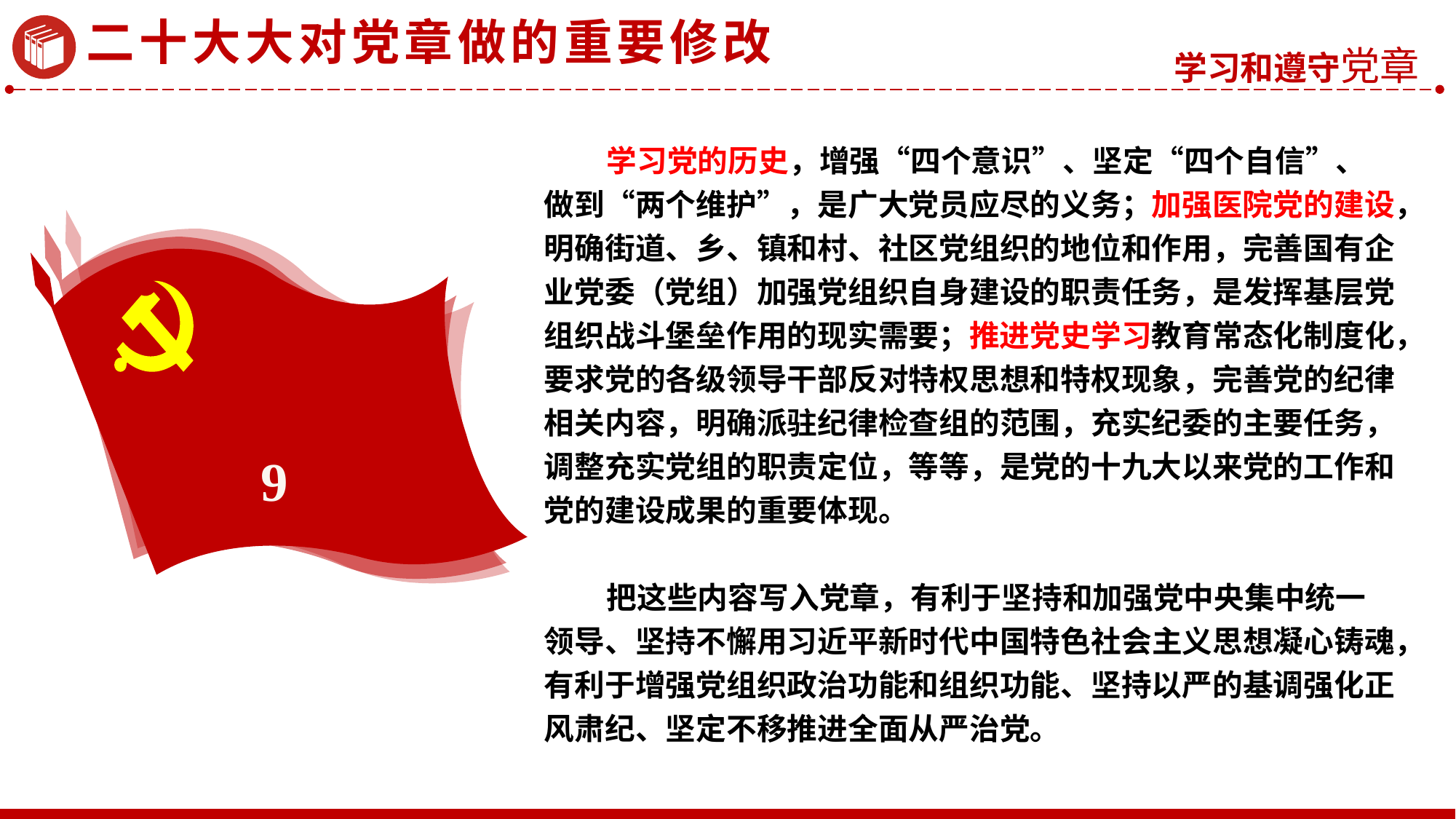

二十大大对党章做的重要修改
        学习党的历史，增强“四个意识”、坚定“四个自信”、做到“两个维护”，是广大党员应尽的义务；加强医院党的建设，明确街道、乡、镇和村、社区党组织的地位和作用，完善国有企业党委（党组）加强党组织自身建设的职责任务，是发挥基层党组织战斗堡垒作用的现实需要；推进党史学习教育常态化制度化，要求党的各级领导干部反对特权思想和特权现象，完善党的纪律相关内容，明确派驻纪律检查组的范围，充实纪委的主要任务，调整充实党组的职责定位，等等，是党的十九大以来党的工作和党的建设成果的重要体现。

        把这些内容写入党章，有利于坚持和加强党中央集中统一领导、坚持不懈用习近平新时代中国特色社会主义思想凝心铸魂，有利于增强党组织政治功能和组织功能、坚持以严的基调强化正风肃纪、坚定不移推进全面从严治党。

9